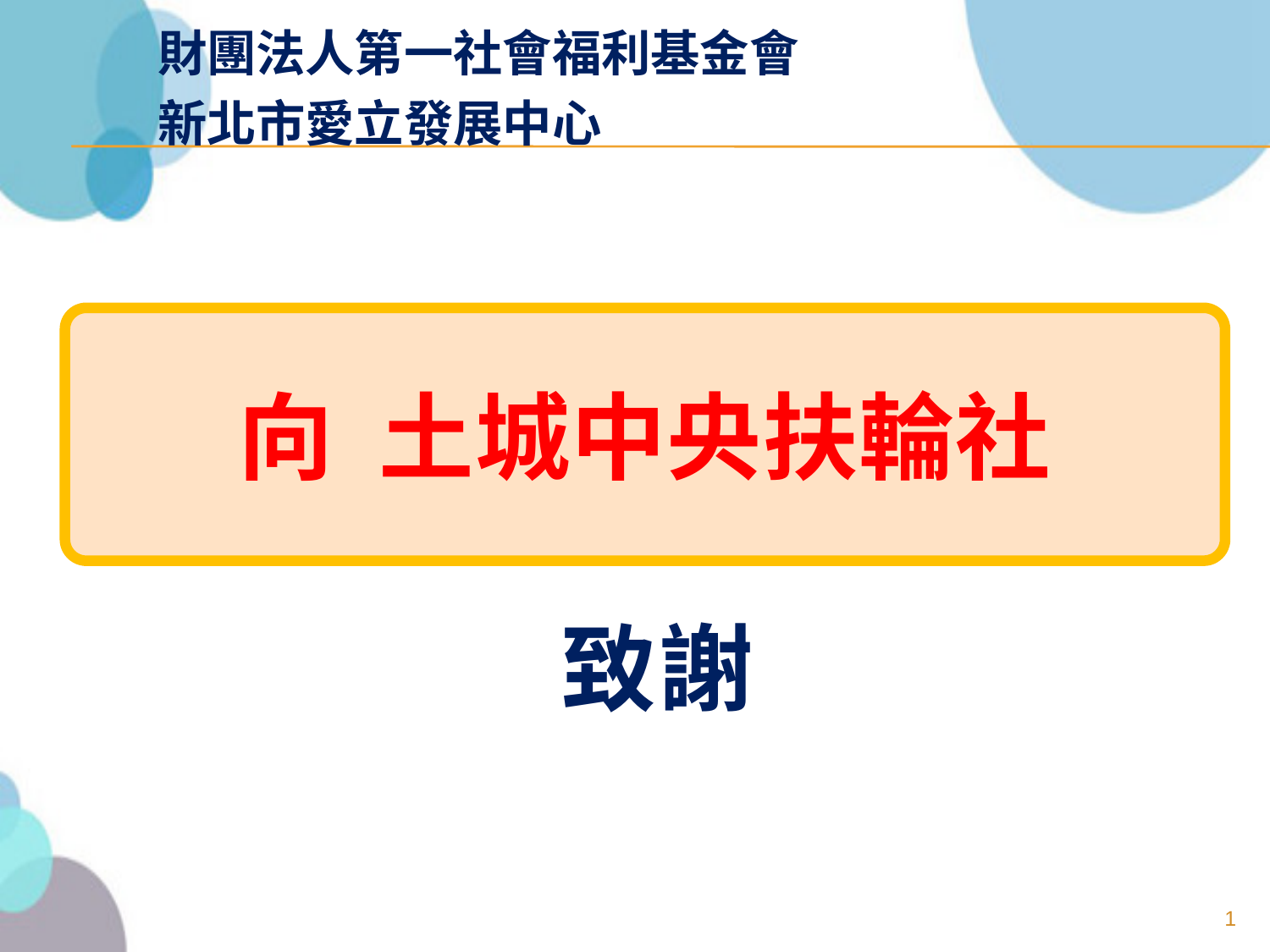

財團法人第一社會福利基金會
新北市愛立發展中心
向  土城中央扶輪社
「111年度「」」
致謝
1